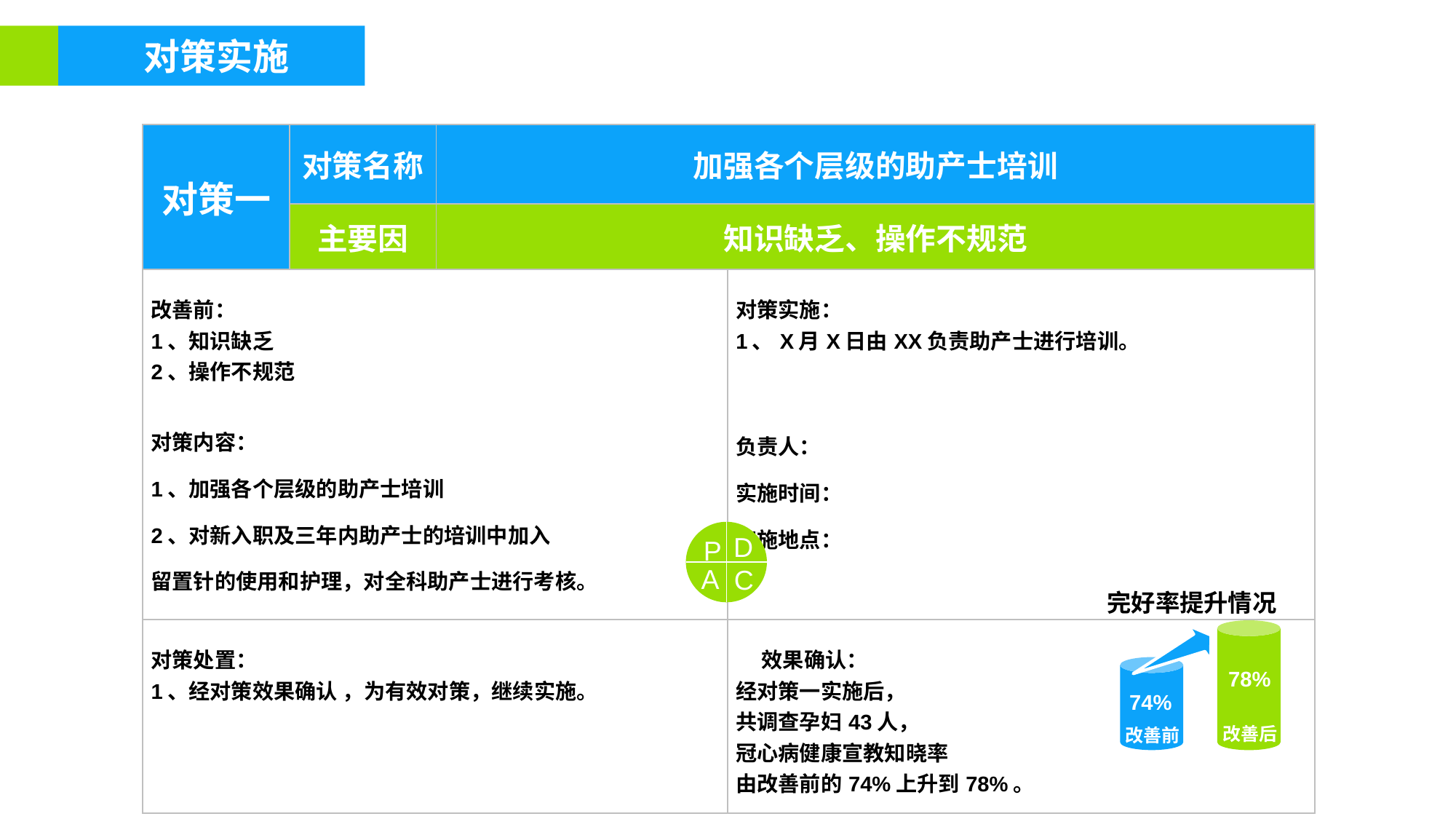

对策实施
| 对策一 | 对策名称 | 加强各个层级的助产士培训 |  |
| --- | --- | --- | --- |
|  | 主要因 | 知识缺乏、操作不规范 |  |
| 改善前： 1、知识缺乏 2、操作不规范 对策内容： 1、加强各个层级的助产士培训 2、对新入职及三年内助产士的培训中加入 留置针的使用和护理，对全科助产士进行考核。 |  |  | 对策实施： 1、X月X日由XX负责助产士进行培训。 负责人： 实施时间： 实施地点： |
| 对策处置： 1、经对策效果确认 ，为有效对策，继续实施。 |  |  | 效果确认： 经对策一实施后， 共调查孕妇43人， 冠心病健康宣教知晓率 由改善前的74%上升到78%。 |

D
P
A
C
完好率提升情况

78%
74%
改善后
改善前